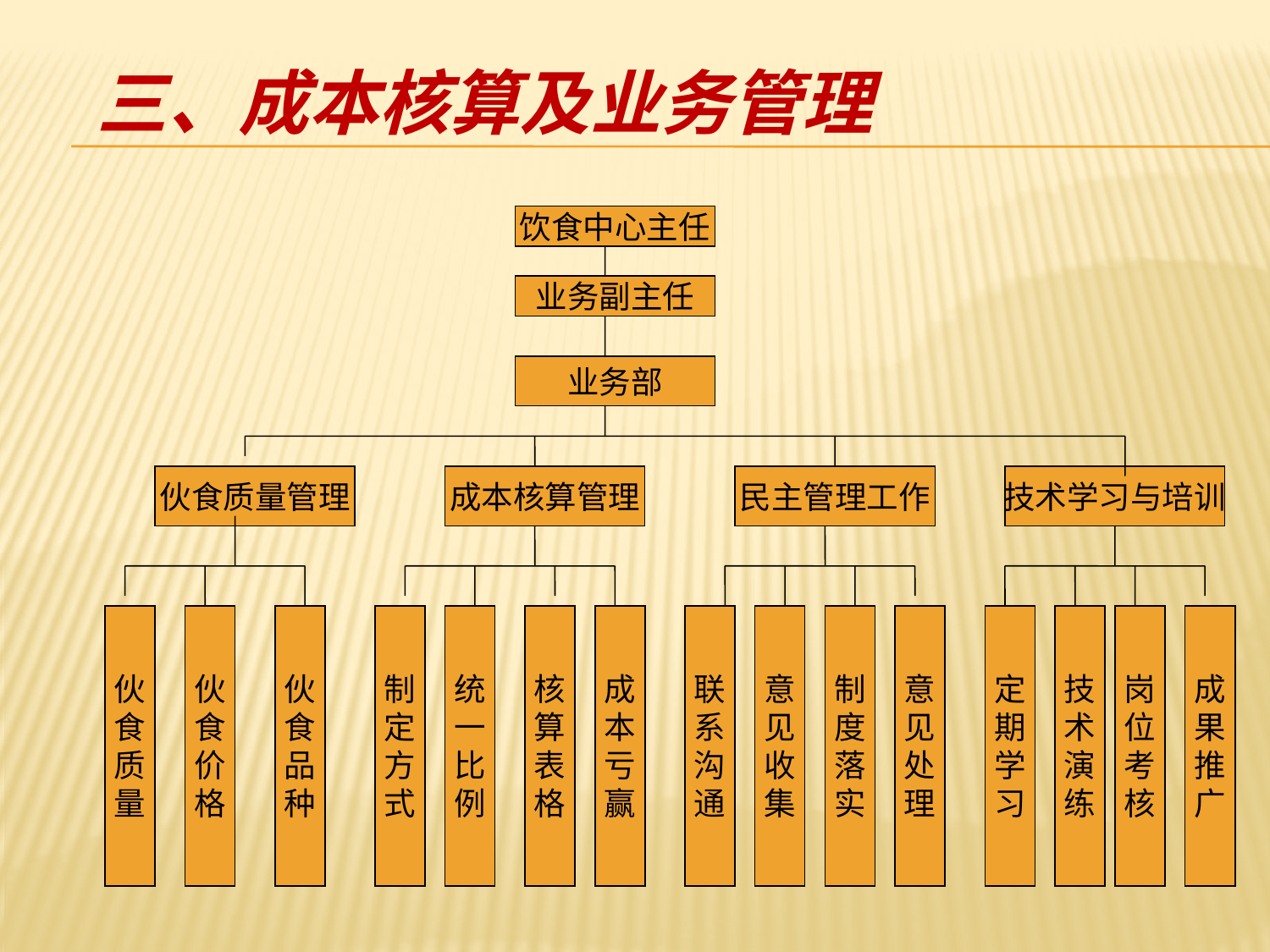

三、成本核算及业务管理

饮食中心主任

业务副主任

业务部

伙食质量管理
成本核算管理
民主管理工作
技术学习与培训

伙
食
质
量
伙
食
价
格
伙
食
品
种
制
定
方
式
统
一
比
例
核
算
表
格
成
本
亏
赢
联
系
沟
通
意
见
收
集
制
度
落
实
意
见
处
理
定
期
学
习
技
术
演
练
岗
位
考
核
成
果
推
广